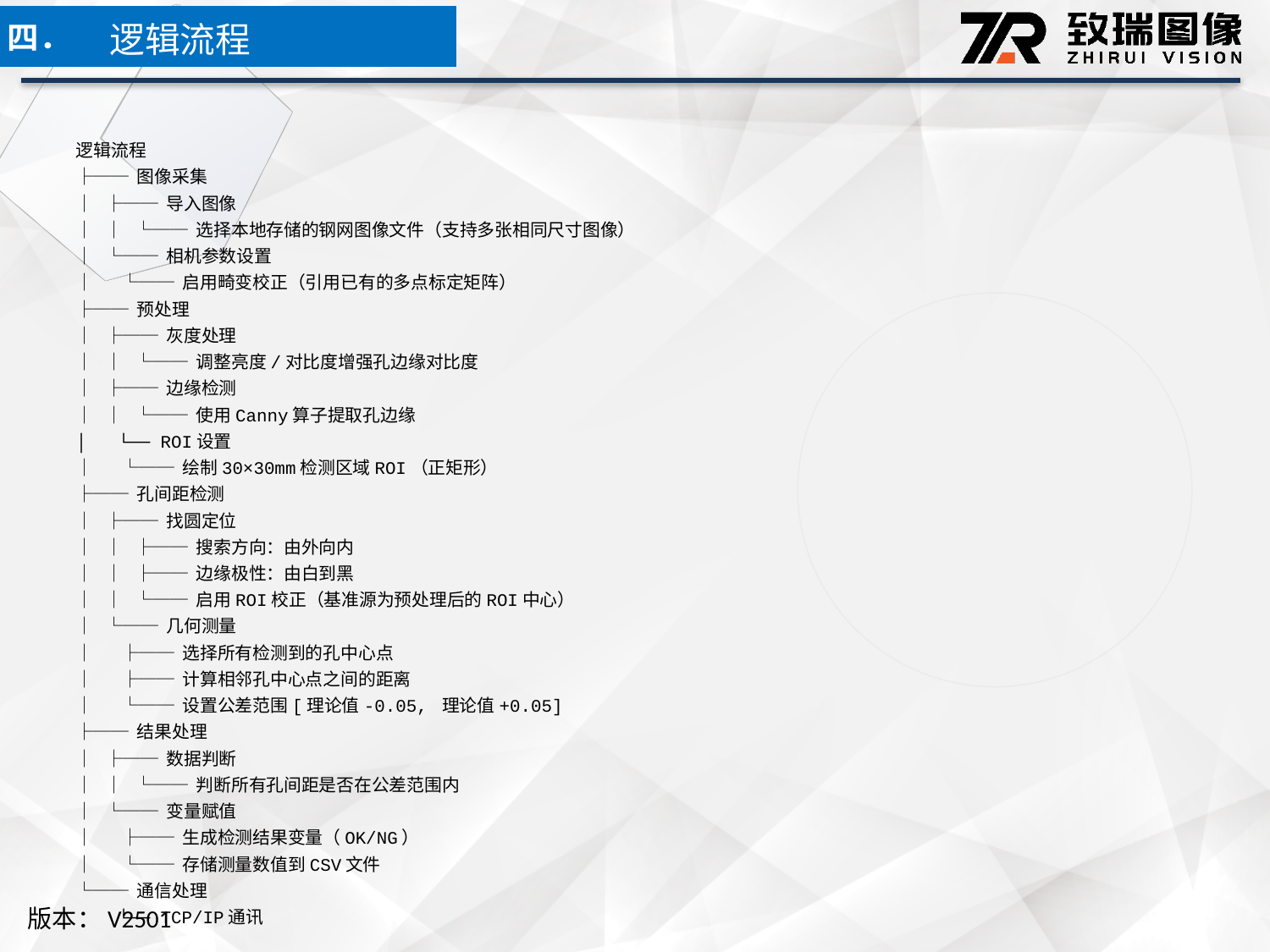

逻辑流程
四．

逻辑流程
├── 图像采集
│   ├── 导入图像
│   │   └── 选择本地存储的钢网图像文件（支持多张相同尺寸图像）
│   └── 相机参数设置
│       └── 启用畸变校正（引用已有的多点标定矩阵）
├── 预处理
│   ├── 灰度处理
│   │   └── 调整亮度/对比度增强孔边缘对比度
│   ├── 边缘检测
│   │   └── 使用Canny算子提取孔边缘
│   └── ROI设置
│       └── 绘制30×30mm检测区域ROI（正矩形）
├── 孔间距检测
│   ├── 找圆定位
│   │   ├── 搜索方向：由外向内
│   │   ├── 边缘极性：由白到黑
│   │   └── 启用ROI校正（基准源为预处理后的ROI中心）
│   └── 几何测量
│       ├── 选择所有检测到的孔中心点
│       ├── 计算相邻孔中心点之间的距离
│       └── 设置公差范围[理论值-0.05, 理论值+0.05]
├── 结果处理
│   ├── 数据判断
│   │   └── 判断所有孔间距是否在公差范围内
│   └── 变量赋值
│       ├── 生成检测结果变量（OK/NG）
│       └── 存储测量数值到CSV文件
└── 通信处理
    └── TCP/IP通讯